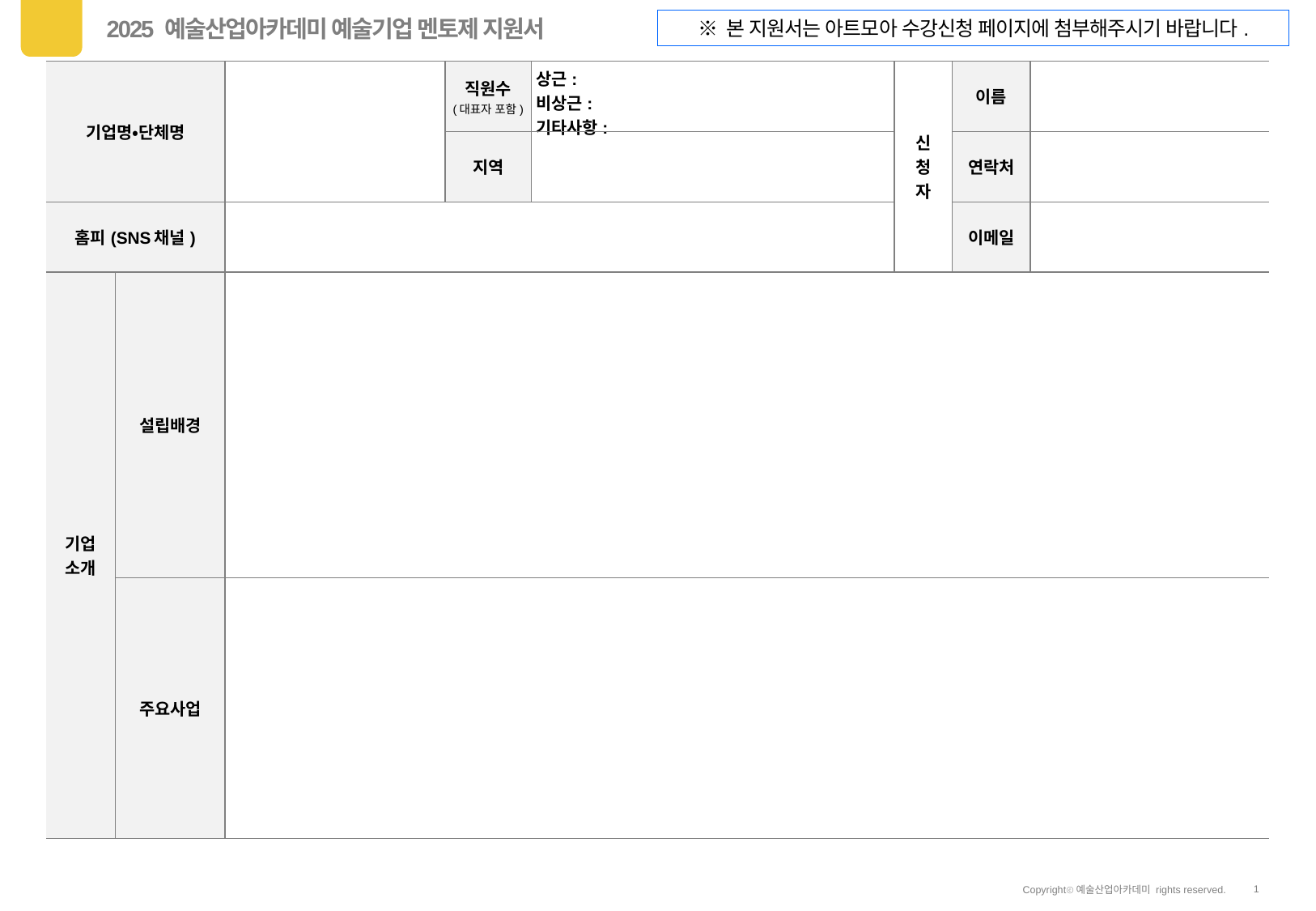

※ 본 지원서는 아트모아 수강신청 페이지에 첨부해주시기 바랍니다.
| 기업명•단체명 |  |  | 직원수 (대표자 포함) | 상근: 비상근: 기타사항: | 신 청 자 | 이름 |  |
| --- | --- | --- | --- | --- | --- | --- | --- |
|  |  |  | 지역 |  |  | 연락처 |  |
| 홈피(SNS채널) |  |  |  |  |  | 이메일 |  |
| 기업 소개 | 설립배경 |  |  |  |  |  |  |
|  | 주요사업 |  |  |  |  |  |  |
02
1